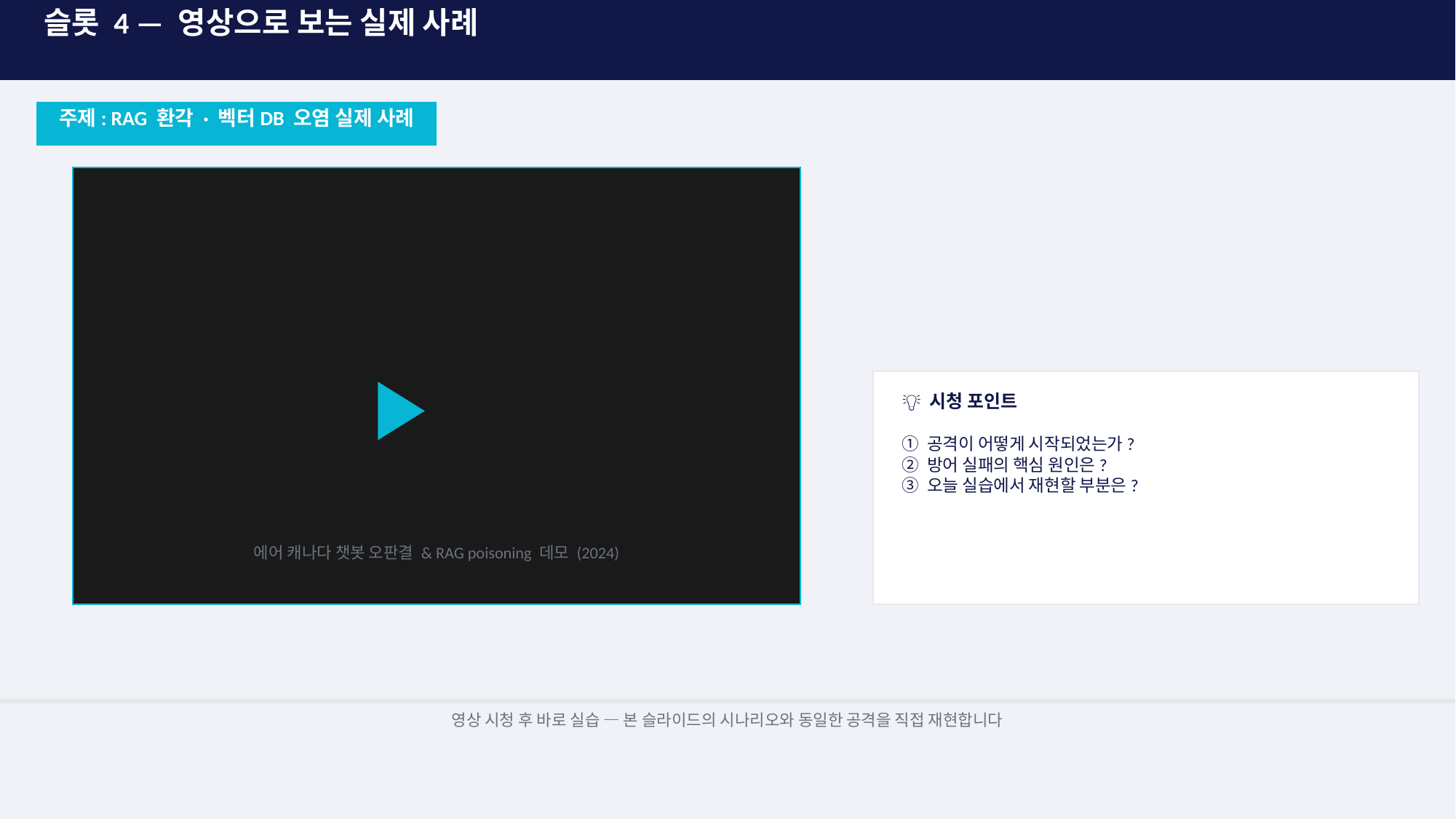

슬롯 4 — 영상으로 보는 실제 사례

주제: RAG 환각 · 벡터DB 오염 실제 사례

▶

💡 시청 포인트
① 공격이 어떻게 시작되었는가?
② 방어 실패의 핵심 원인은?
③ 오늘 실습에서 재현할 부분은?
에어 캐나다 챗봇 오판결 & RAG poisoning 데모 (2024)

영상 시청 후 바로 실습 — 본 슬라이드의 시나리오와 동일한 공격을 직접 재현합니다